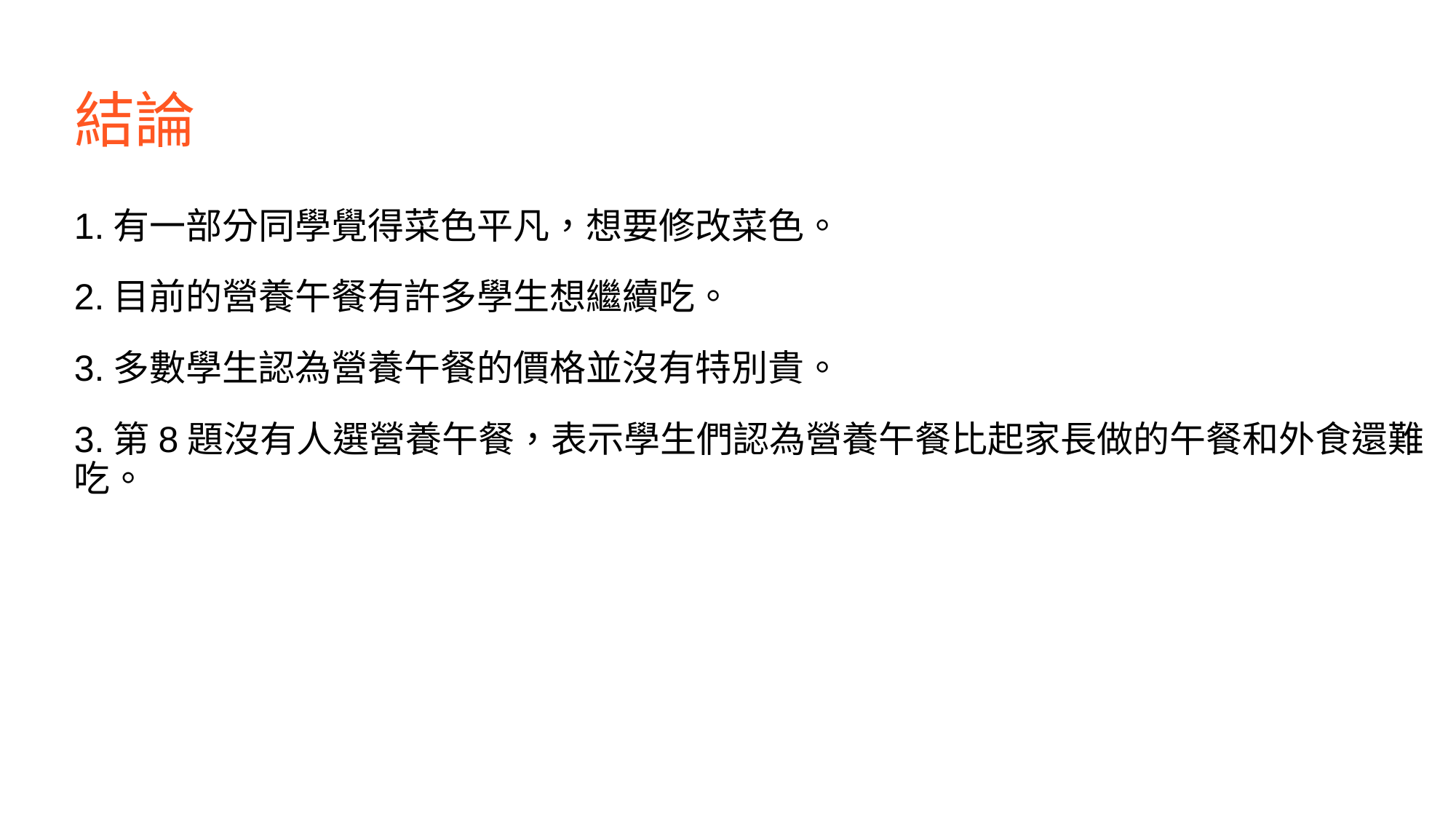

# 結論
1.有一部分同學覺得菜色平凡，想要修改菜色。
2.目前的營養午餐有許多學生想繼續吃。
3.多數學生認為營養午餐的價格並沒有特別貴。
3.第8題沒有人選營養午餐，表示學生們認為營養午餐比起家長做的午餐和外食還難吃。